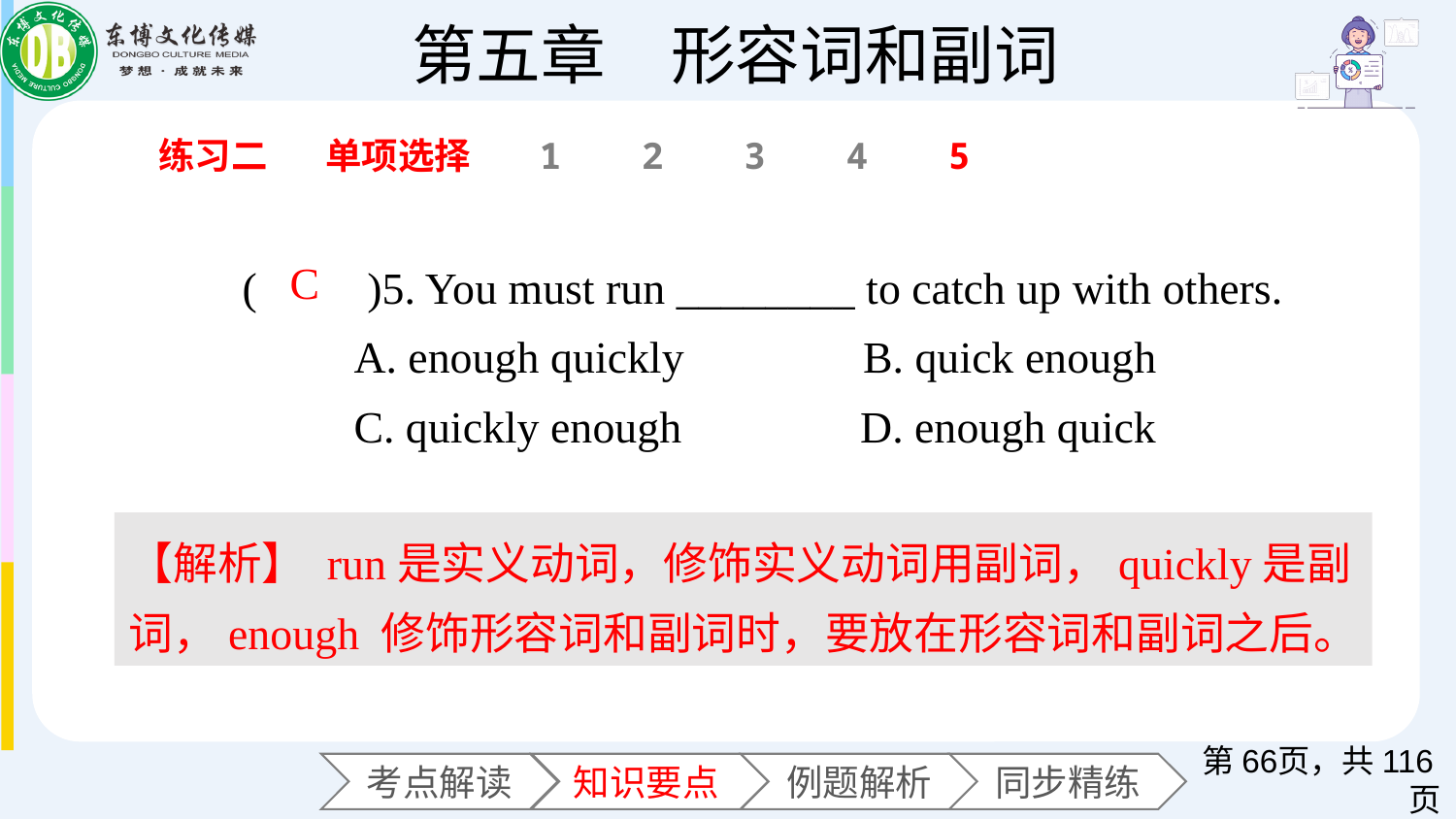

练习二
单项选择
1
2
3
4
5
(　　)5. You must run ________ to catch up with others.
          A. enough quickly                B. quick enough
          C. quickly enough                D. enough quick
C
【解析】 run是实义动词，修饰实义动词用副词，quickly是副词，enough 修饰形容词和副词时，要放在形容词和副词之后。
第66页，共116页